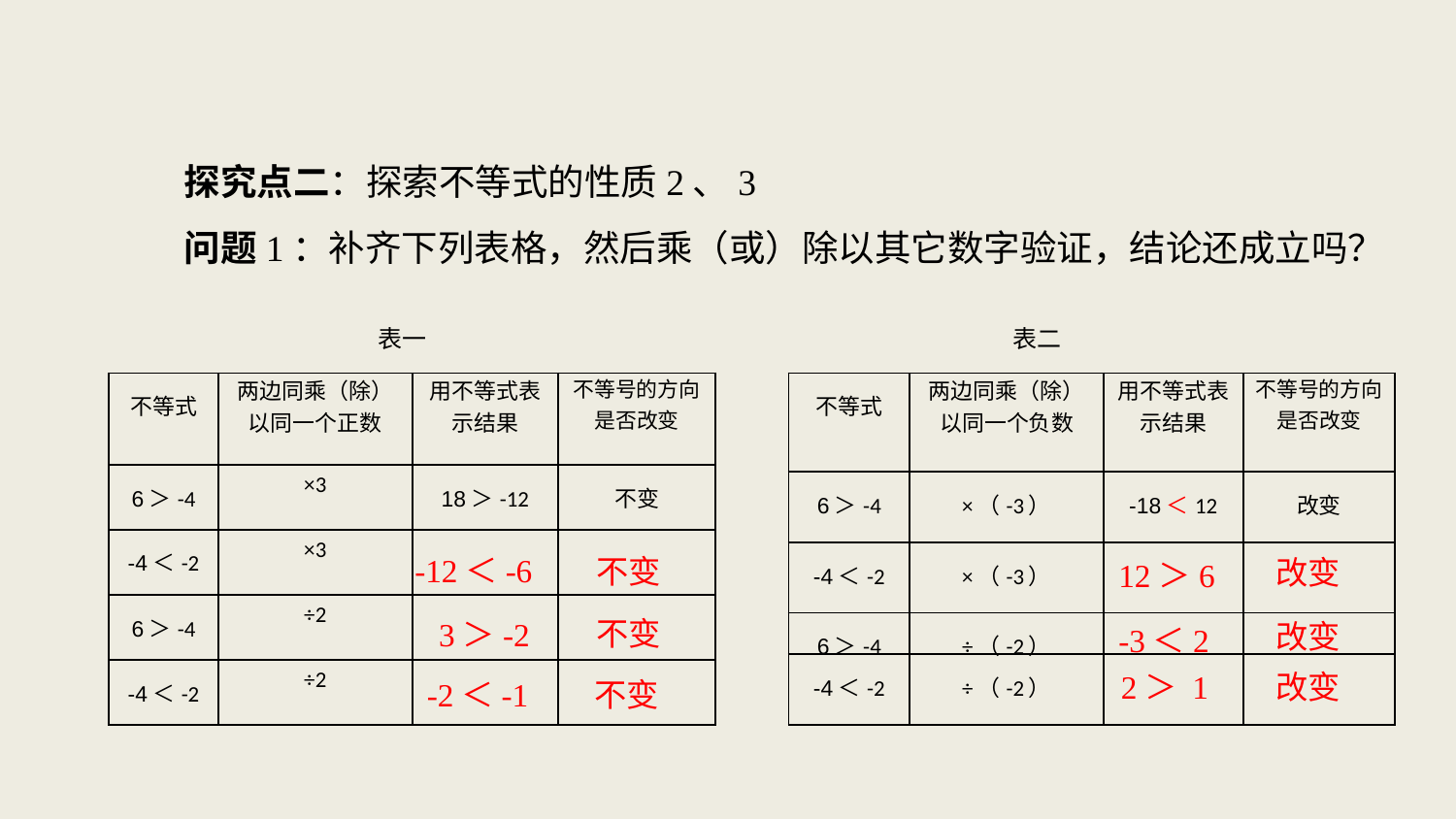

探究点二：探索不等式的性质2、3
问题1：补齐下列表格，然后乘（或）除以其它数字验证，结论还成立吗？
                                          表一                                                                                                              表二
| 不等式 | 两边同乘（除） 以同一个正数 | 用不等式表示结果 | 不等号的方向是否改变 |
| --- | --- | --- | --- |
| 6＞-4 | ×3 | 18＞-12 | 不变 |
| -4＜-2 | ×3 |  |  |
| 6＞-4 | ÷2 |  |  |
| -4＜-2 | ÷2 |  |  |
| 不等式 | 两边同乘（除） 以同一个负数 | 用不等式表示结果 | 不等号的方向是否改变 |
| --- | --- | --- | --- |
| 6＞-4 | ×（-3） | -18＜12 | 改变 |
| -4＜-2 | ×（-3） |  |  |
| 6＞-4 | ÷（-2） |  |  |
| -4＜-2 | ÷（-2） |  |  |
-12＜-6
不变
改变
12＞6
不变
3＞-2
改变
-3＜2
2＞ 1
改变
不变
-2＜-1